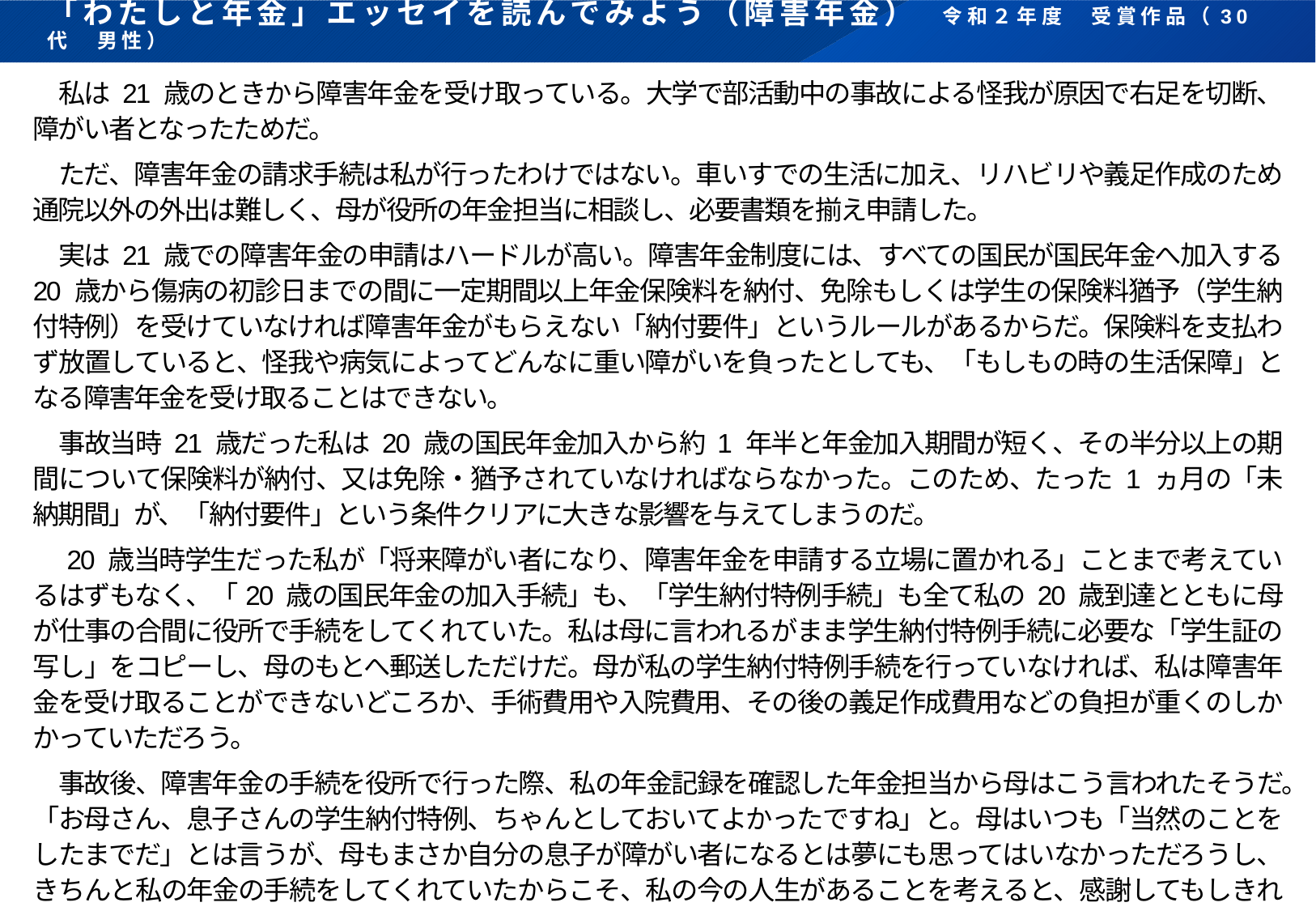

# 「わたしと年金」エッセイを読んでみよう（障害年金）  令和２年度　受賞作品（30代　男性）
　私は 21 歳のときから障害年金を受け取っている。大学で部活動中の事故による怪我が原因で右足を切断、障がい者となったためだ。
　ただ、障害年金の請求手続は私が行ったわけではない。車いすでの生活に加え、リハビリや義足作成のため通院以外の外出は難しく、母が役所の年金担当に相談し、必要書類を揃え申請した。
　実は 21 歳での障害年金の申請はハードルが高い。障害年金制度には、すべての国民が国民年金へ加入する 20 歳から傷病の初診日までの間に一定期間以上年金保険料を納付、免除もしくは学生の保険料猶予（学生納付特例）を受けていなければ障害年金がもらえない「納付要件」というルールがあるからだ。保険料を支払わず放置していると、怪我や病気によってどんなに重い障がいを負ったとしても、「もしもの時の生活保障」となる障害年金を受け取ることはできない。
　事故当時 21 歳だった私は 20 歳の国民年金加入から約 1 年半と年金加入期間が短く、その半分以上の期間について保険料が納付、又は免除・猶予されていなければならなかった。このため、たった 1 ヵ月の「未納期間」が、「納付要件」という条件クリアに大きな影響を与えてしまうのだ。
　20 歳当時学生だった私が「将来障がい者になり、障害年金を申請する立場に置かれる」ことまで考えているはずもなく、「20 歳の国民年金の加入手続」も、「学生納付特例手続」も全て私の 20 歳到達とともに母が仕事の合間に役所で手続をしてくれていた。私は母に言われるがまま学生納付特例手続に必要な「学生証の写し」をコピーし、母のもとへ郵送しただけだ。母が私の学生納付特例手続を行っていなければ、私は障害年金を受け取ることができないどころか、手術費用や入院費用、その後の義足作成費用などの負担が重くのしかかっていただろう。
　事故後、障害年金の手続を役所で行った際、私の年金記録を確認した年金担当から母はこう言われたそうだ。「お母さん、息子さんの学生納付特例、ちゃんとしておいてよかったですね」と。母はいつも「当然のことをしたまでだ」とは言うが、母もまさか自分の息子が障がい者になるとは夢にも思ってはいなかっただろうし、きちんと私の年金の手続をしてくれていたからこそ、私の今の人生があることを考えると、感謝してもしきれない。